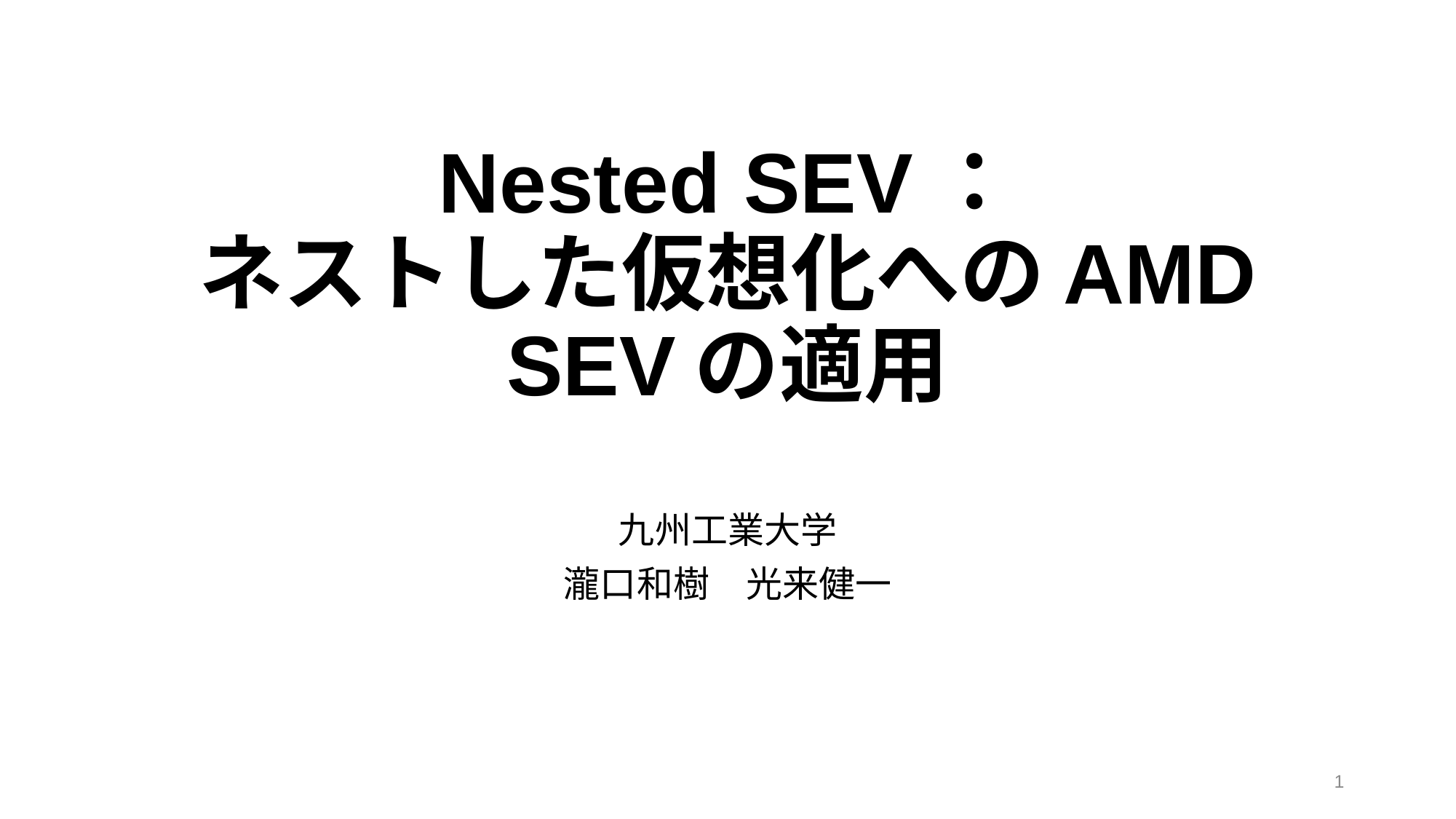

# Nested SEV： ネストした仮想化へのAMD SEVの適用
九州工業大学
瀧口和樹　光来健一
1